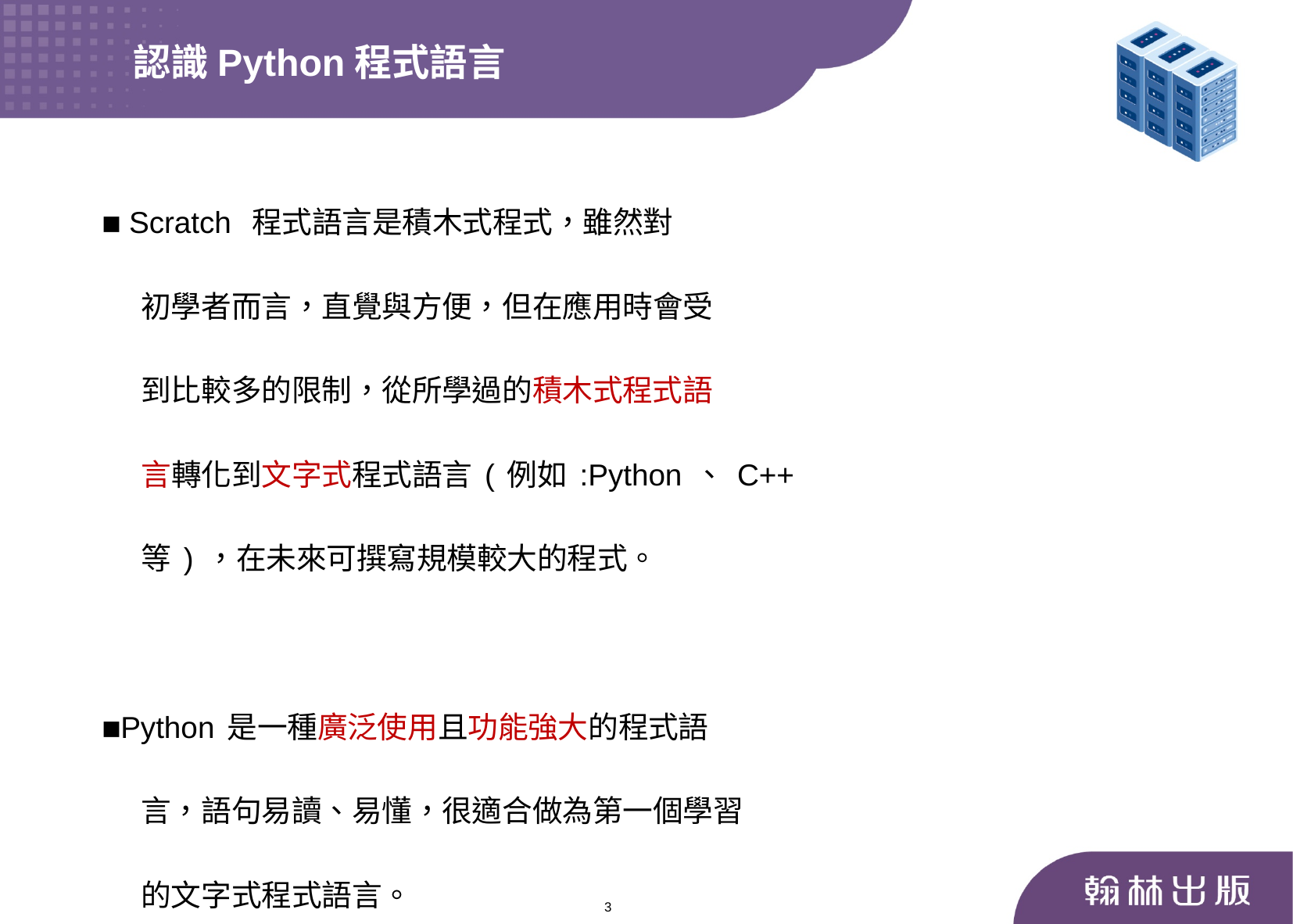

認識Python程式語言
◼︎ Scratch 程式語言是積木式程式，雖然對
    初學者而言，直覺與方便，但在應用時會受
    到比較多的限制，從所學過的積木式程式語
    言轉化到文字式程式語言(例如:Python、C++
    等)，在未來可撰寫規模較大的程式。

◼︎Python是一種廣泛使用且功能強大的程式語
    言，語句易讀、易懂，很適合做為第一個學習
    的文字式程式語言。
3